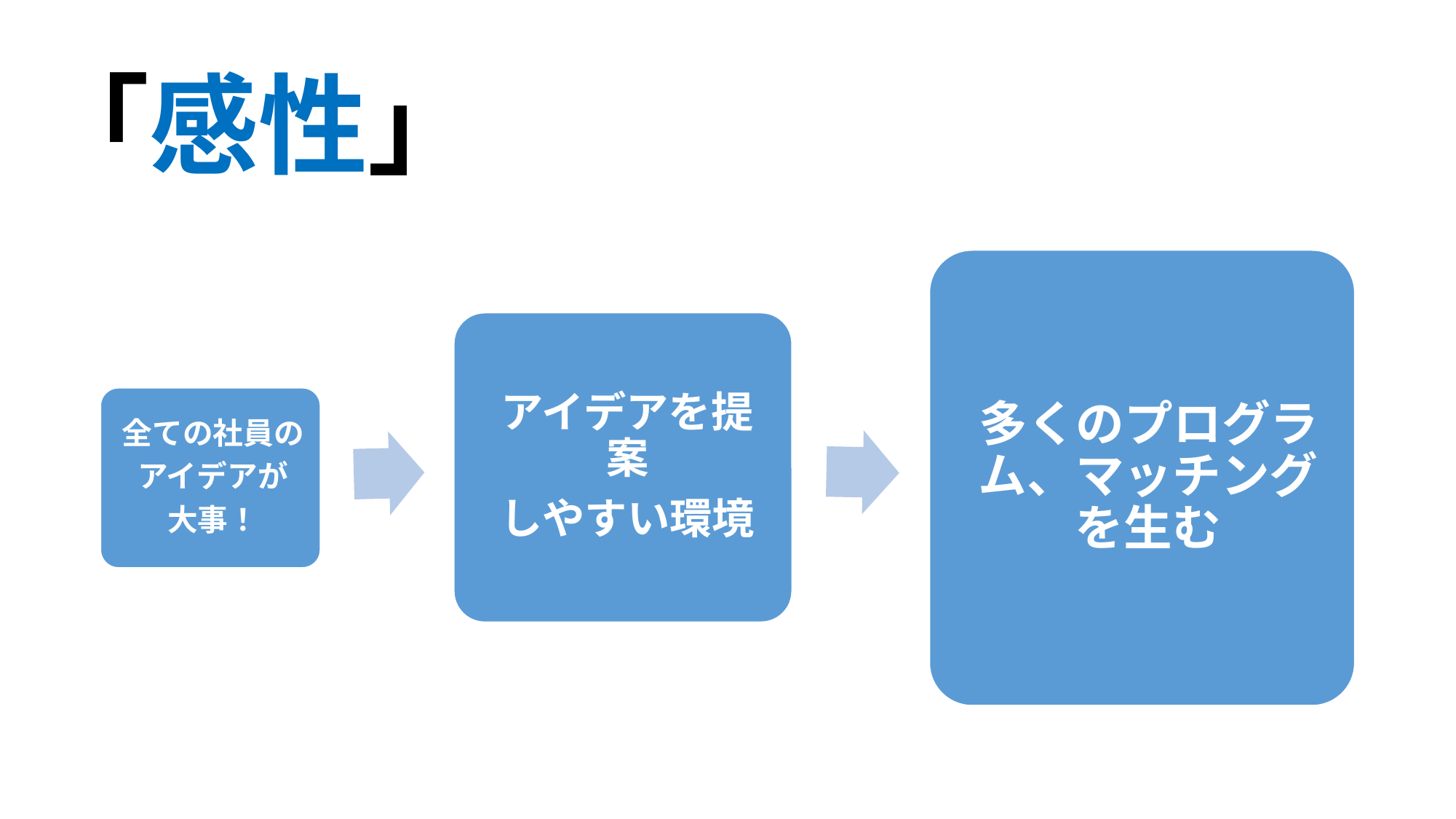

「感性」
全ての社員の
アイデアが
大事！

アイデアを提案
しやすい環境

多くのプログラム、マッチングを生む